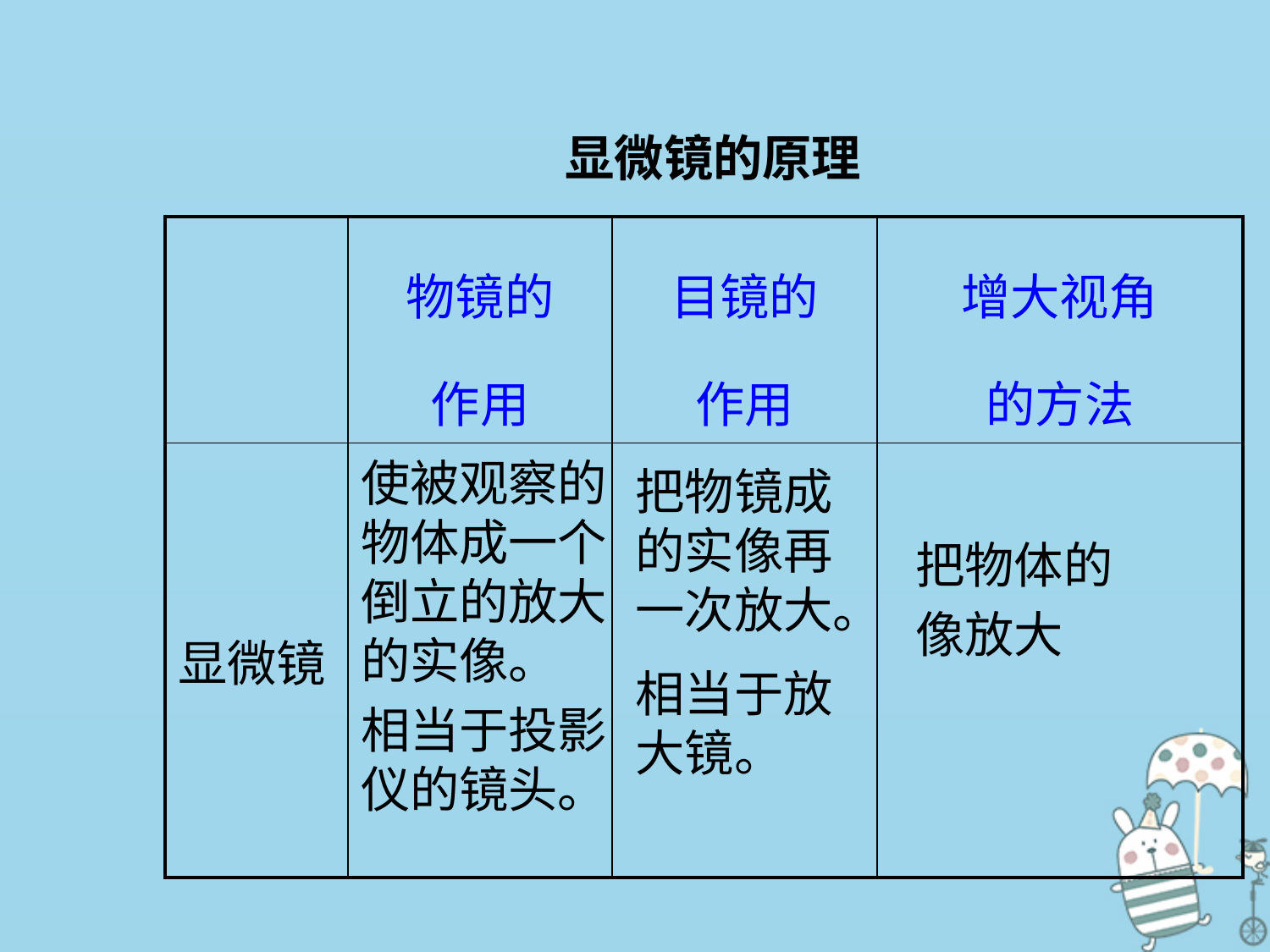

显微镜的原理
|  | 物镜的 作用 | 目镜的 作用 | 增大视角 的方法 |
| --- | --- | --- | --- |
| 显微镜 |  |  |  |
使被观察的物体成一个倒立的放大的实像。
相当于投影仪的镜头。
把物镜成的实像再一次放大。
相当于放大镜。
把物体的
像放大